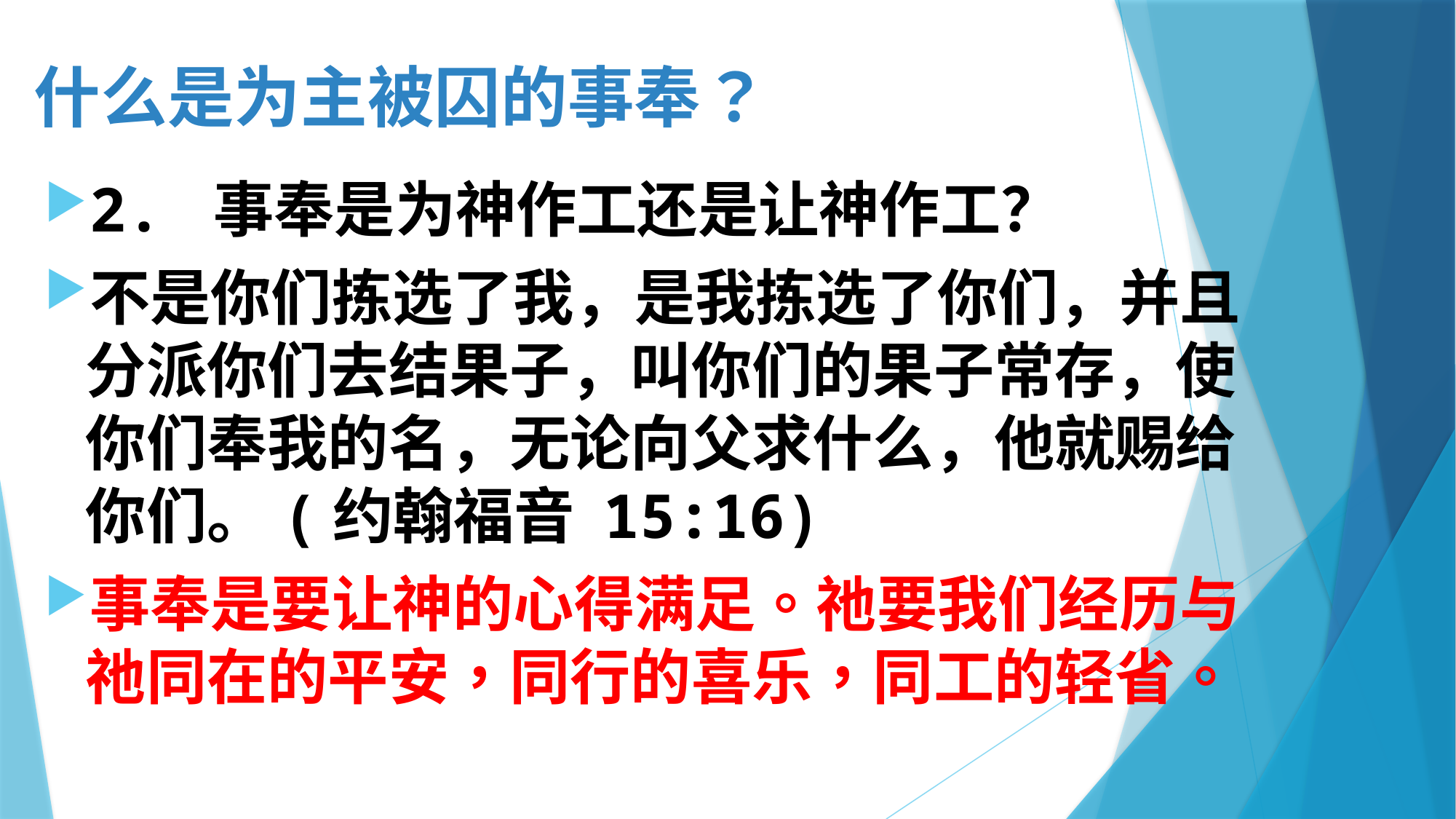

# 什么是为主被囚的事奉？
2. 事奉是为神作工还是让神作工？
不是你们拣选了我，是我拣选了你们，并且分派你们去结果子，叫你们的果子常存，使你们奉我的名，无论向父求什么，他就赐给你们。(约翰福音 15:16)
事奉是要让神的心得满足。祂要我们经历与祂同在的平安，同行的喜乐，同工的轻省。